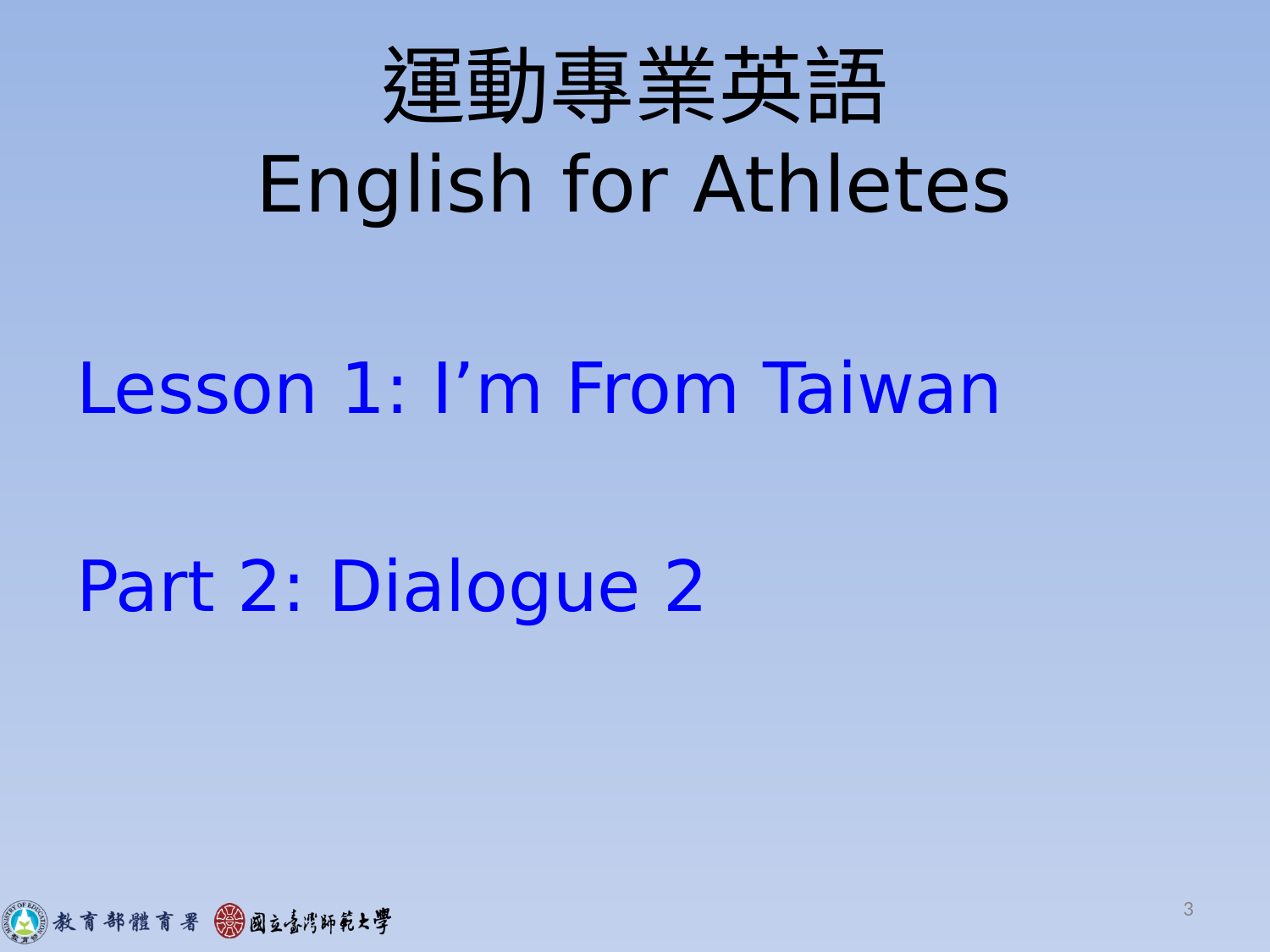

# 運動專業英語 English for Athletes

Lesson 1: I’m From Taiwan

Part 2: Dialogue 2

3